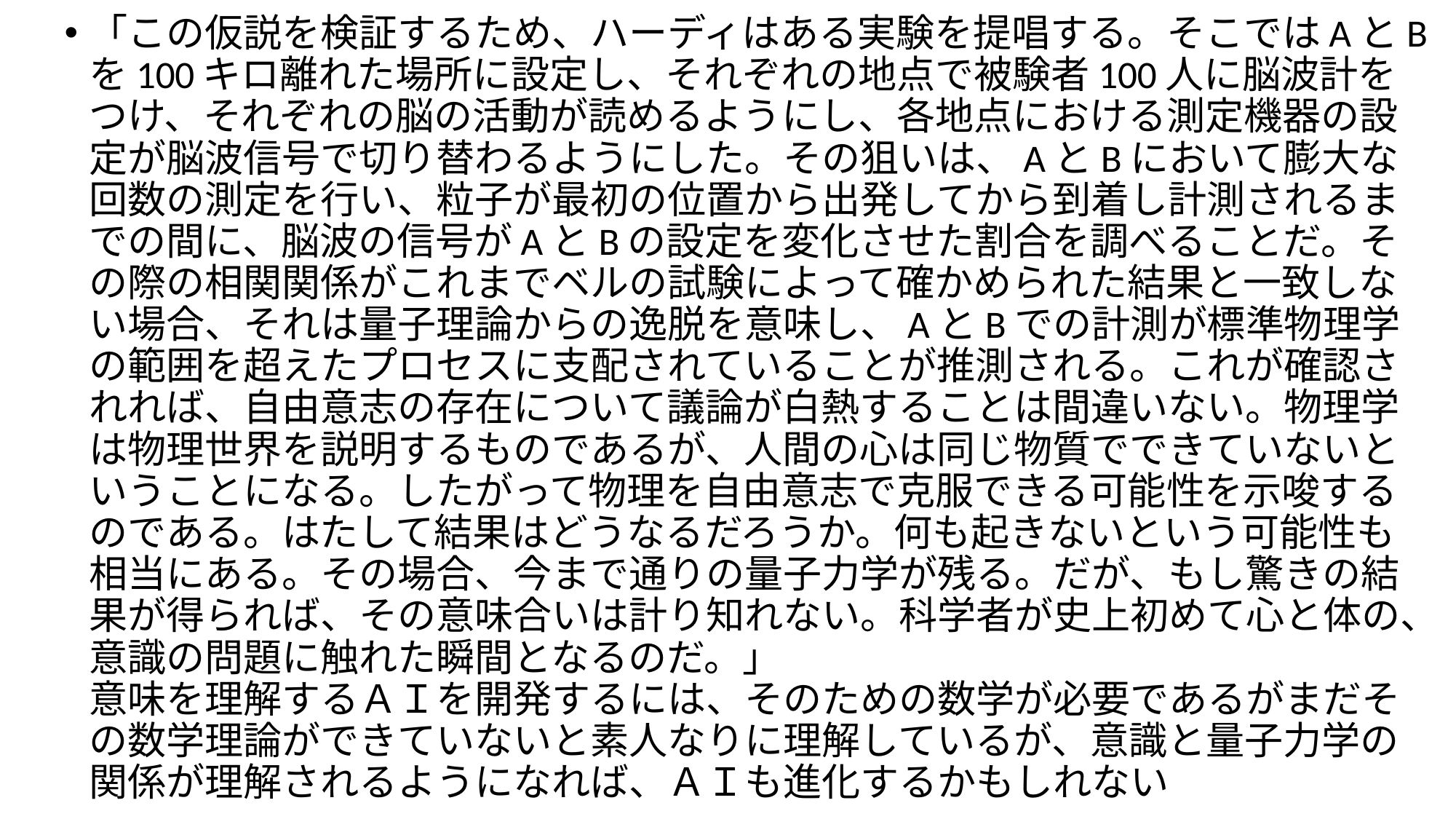

「この仮説を検証するため、ハーディはある実験を提唱する。そこではAとBを100キロ離れた場所に設定し、それぞれの地点で被験者100人に脳波計をつけ、それぞれの脳の活動が読めるようにし、各地点における測定機器の設定が脳波信号で切り替わるようにした。その狙いは、AとBにおいて膨大な回数の測定を行い、粒子が最初の位置から出発してから到着し計測されるまでの間に、脳波の信号がAとBの設定を変化させた割合を調べることだ。その際の相関関係がこれまでベルの試験によって確かめられた結果と一致しない場合、それは量子理論からの逸脱を意味し、AとBでの計測が標準物理学の範囲を超えたプロセスに支配されていることが推測される。これが確認されれば、自由意志の存在について議論が白熱することは間違いない。物理学は物理世界を説明するものであるが、人間の心は同じ物質でできていないということになる。したがって物理を自由意志で克服できる可能性を示唆するのである。はたして結果はどうなるだろうか。何も起きないという可能性も相当にある。その場合、今まで通りの量子力学が残る。だが、もし驚きの結果が得られば、その意味合いは計り知れない。科学者が史上初めて心と体の、意識の問題に触れた瞬間となるのだ。」
意味を理解するＡＩを開発するには、そのための数学が必要であるがまだその数学理論ができていないと素人なりに理解しているが、意識と量子力学の関係が理解されるようになれば、ＡＩも進化するかもしれない